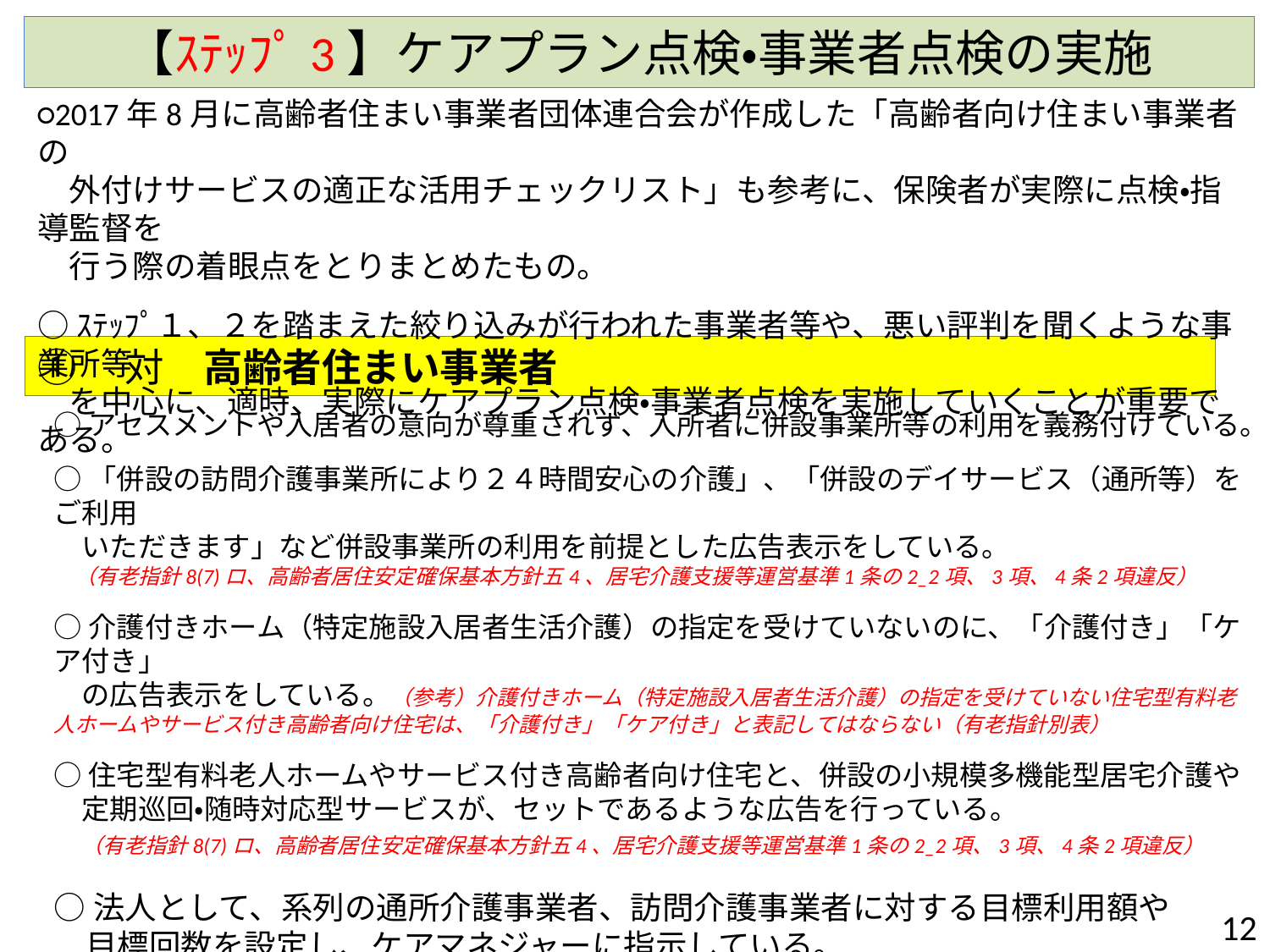

# 【ｽﾃｯﾌﾟ3】ケアプラン点検・事業者点検の実施
○2017年8月に高齢者住まい事業者団体連合会が作成した「高齢者向け住まい事業者の
　外付けサービスの適正な活用チェックリスト」も参考に、保険者が実際に点検・指導監督を
　行う際の着眼点をとりまとめたもの。
○ｽﾃｯﾌﾟ１、２を踏まえた絞り込みが行われた事業者等や、悪い評判を聞くような事業所等
　を中心に、適時、実際にケアプラン点検・事業者点検を実施していくことが重要である。
①　対　高齢者住まい事業者
○アセスメントや入居者の意向が尊重されず、入所者に併設事業所等の利用を義務付けている。
○「併設の訪問介護事業所により２４時間安心の介護」、「併設のデイサービス（通所等）をご利用
　いただきます」など併設事業所の利用を前提とした広告表示をしている。
　（有老指針8(7)ロ、高齢者居住安定確保基本方針五4、居宅介護支援等運営基準1条の2_2項、3項、4条2項違反）
○介護付きホーム（特定施設入居者生活介護）の指定を受けていないのに、「介護付き」「ケア付き」
　の広告表示をしている。（参考）介護付きホーム（特定施設入居者生活介護）の指定を受けていない住宅型有料老人ホームやサービス付き高齢者向け住宅は、「介護付き」「ケア付き」と表記してはならない（有老指針別表）
○住宅型有料老人ホームやサービス付き高齢者向け住宅と、併設の小規模多機能型居宅介護や
　定期巡回・随時対応型サービスが、セットであるような広告を行っている。
　（有老指針8(7)ロ、高齢者居住安定確保基本方針五4、居宅介護支援等運営基準1条の2_2項、3項、4条2項違反）
○法人として、系列の通所介護事業者、訪問介護事業者に対する目標利用額や
　目標回数を設定し、ケアマネジャーに指示している。
12